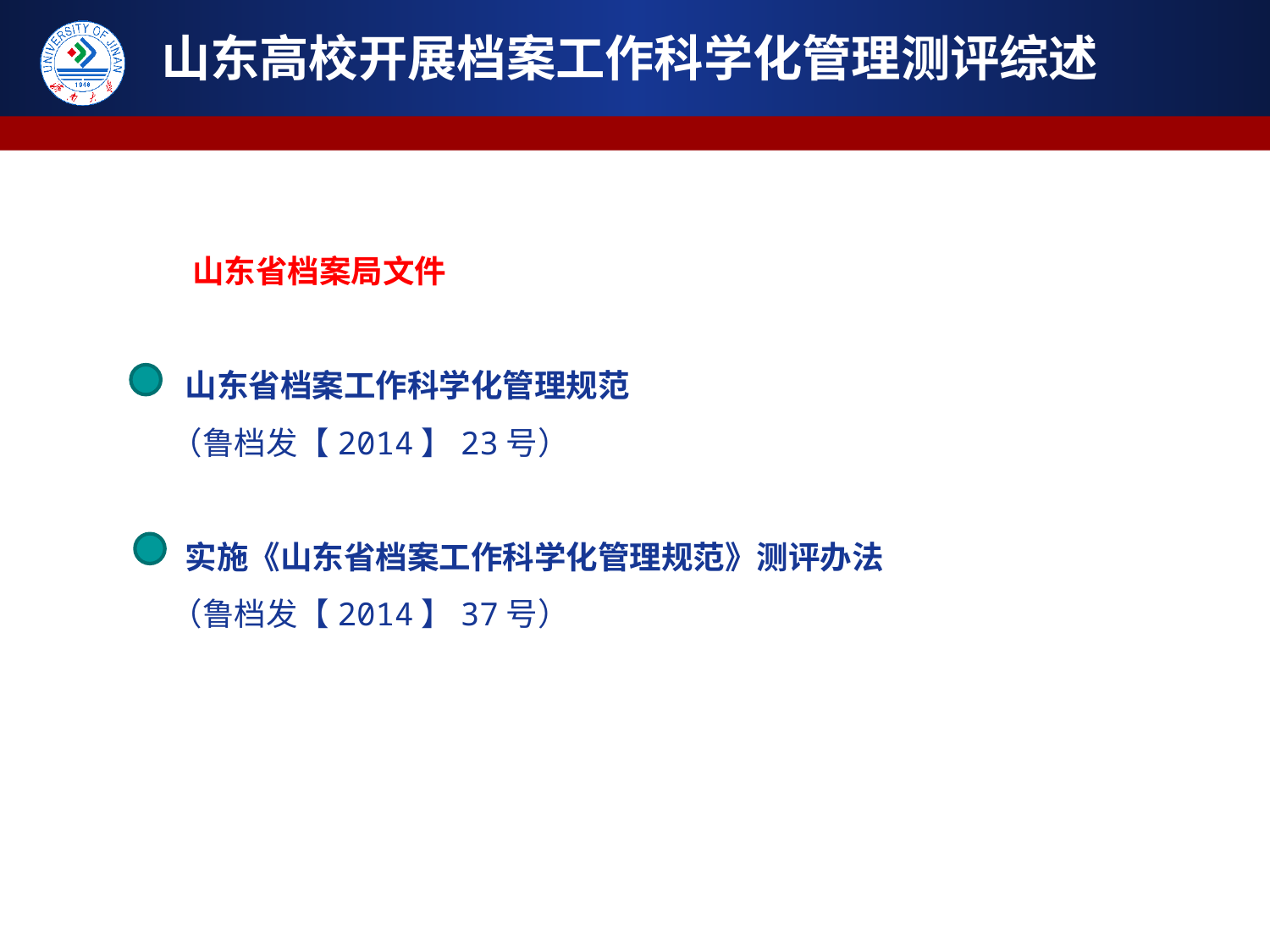

山东省档案局文件

       山东省档案工作科学化管理规范
     （鲁档发【2014】23号）

       实施《山东省档案工作科学化管理规范》测评办法
     （鲁档发【2014】37号）